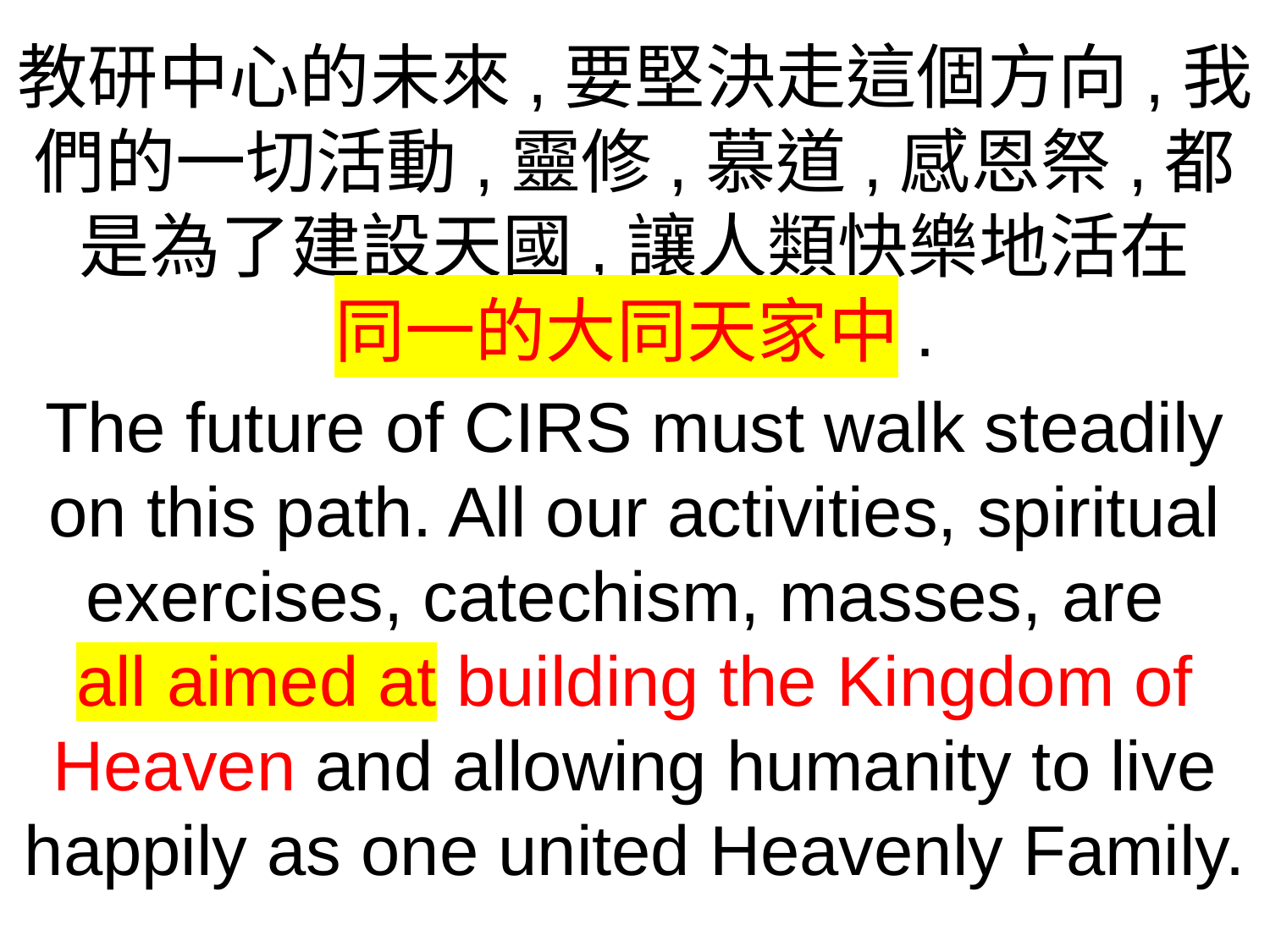

教研中心的未來,要堅決走這個方向,我們的一切活動,靈修,慕道,感恩祭,都是為了建設天國,讓人類快樂地活在
同一的大同天家中.
The future of CIRS must walk steadily on this path. All our activities, spiritual exercises, catechism, masses, are
all aimed at building the Kingdom of Heaven and allowing humanity to live happily as one united Heavenly Family.